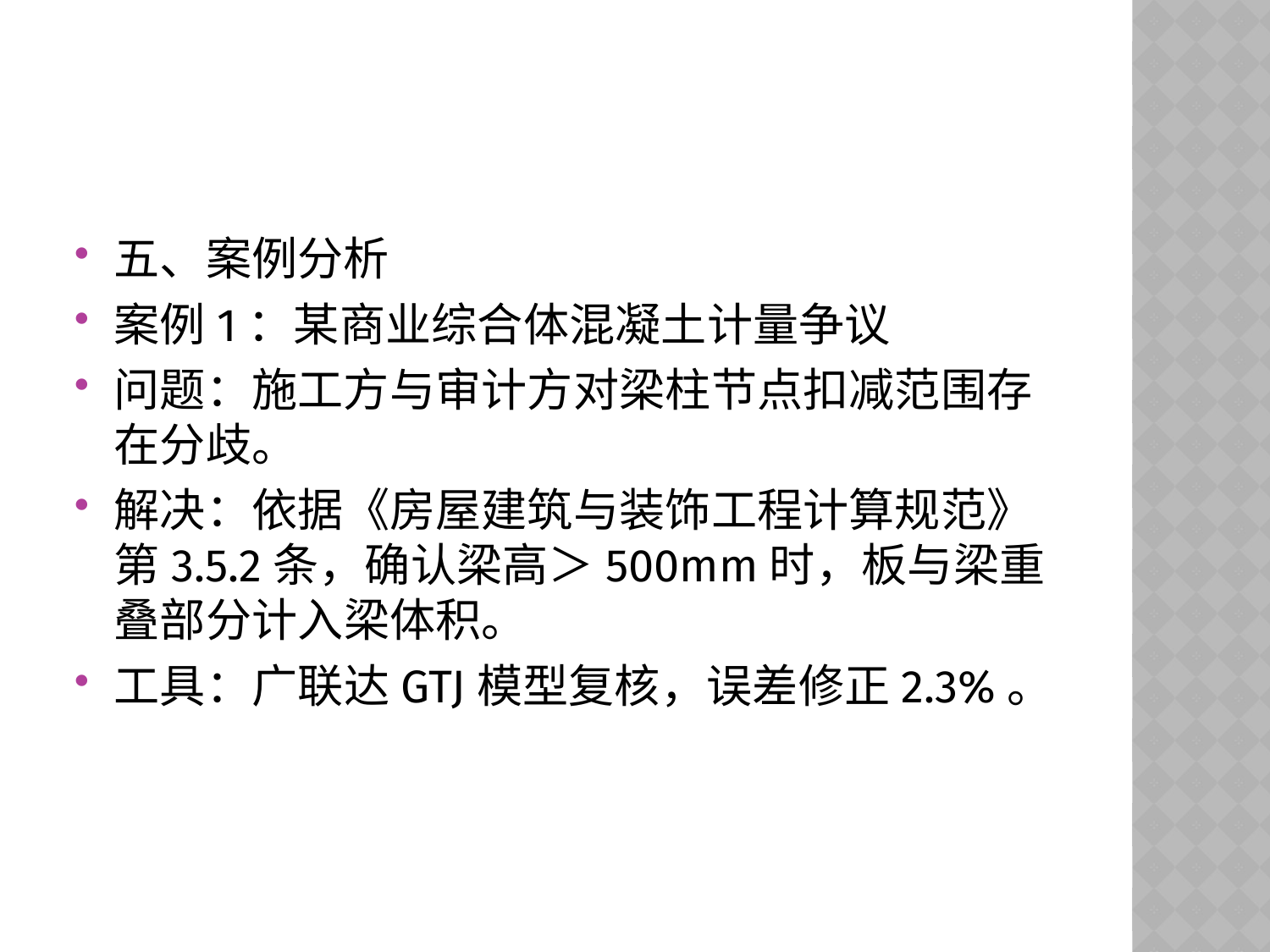

#
五、案例分析
案例1：某商业综合体混凝土计量争议
问题：施工方与审计方对梁柱节点扣减范围存在分歧。
解决：依据《房屋建筑与装饰工程计算规范》第3.5.2条，确认梁高＞500mm时，板与梁重叠部分计入梁体积。
工具：广联达GTJ模型复核，误差修正2.3%。